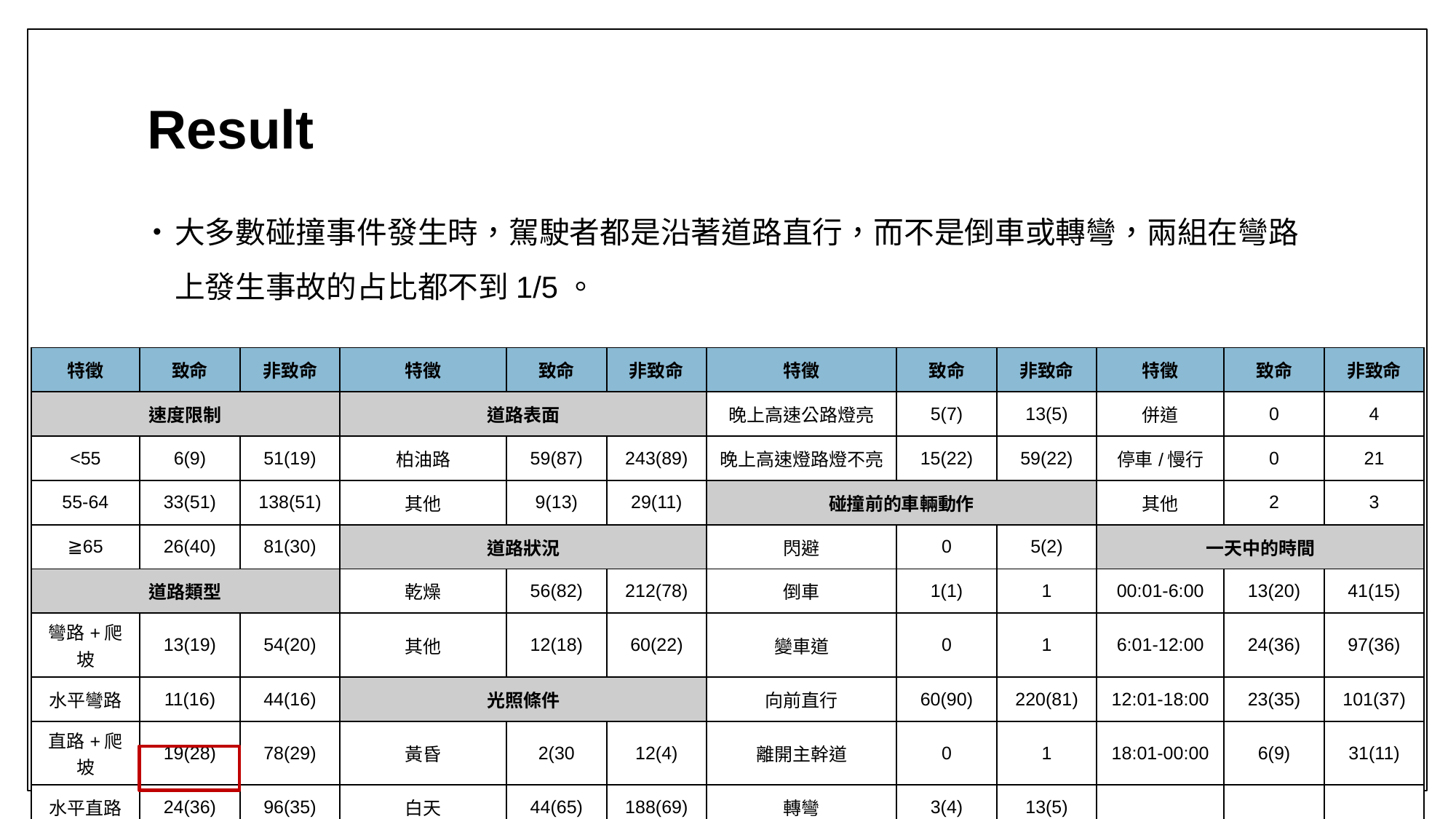

# Result
大多數碰撞事件發生時，駕駛者都是沿著道路直行，而不是倒車或轉彎，兩組在彎路上發生事故的占比都不到1/5。
| 特徵 | 致命 | 非致命 | 特徵 | 致命 | 非致命 | 特徵 | 致命 | 非致命 | 特徵 | 致命 | 非致命 |
| --- | --- | --- | --- | --- | --- | --- | --- | --- | --- | --- | --- |
| 速度限制 |  |  | 道路表面 |  |  | 晚上高速公路燈亮 | 5(7) | 13(5) | 併道 | 0 | 4 |
| <55 | 6(9) | 51(19) | 柏油路 | 59(87) | 243(89) | 晚上高速燈路燈不亮 | 15(22) | 59(22) | 停車/慢行 | 0 | 21 |
| 55-64 | 33(51) | 138(51) | 其他 | 9(13) | 29(11) | 碰撞前的車輛動作 |  |  | 其他 | 2 | 3 |
| ≧65 | 26(40) | 81(30) | 道路狀況 |  |  | 閃避 | 0 | 5(2) | 一天中的時間 |  |  |
| 道路類型 |  |  | 乾燥 | 56(82) | 212(78) | 倒車 | 1(1) | 1 | 00:01-6:00 | 13(20) | 41(15) |
| 彎路+爬坡 | 13(19) | 54(20) | 其他 | 12(18) | 60(22) | 變車道 | 0 | 1 | 6:01-12:00 | 24(36) | 97(36) |
| 水平彎路 | 11(16) | 44(16) | 光照條件 |  |  | 向前直行 | 60(90) | 220(81) | 12:01-18:00 | 23(35) | 101(37) |
| 直路+爬坡 | 19(28) | 78(29) | 黃昏 | 2(30 | 12(4) | 離開主幹道 | 0 | 1 | 18:01-00:00 | 6(9) | 31(11) |
| 水平直路 | 24(36) | 96(35) | 白天 | 44(65) | 188(69) | 轉彎 | 3(4) | 13(5) |  |  |  |